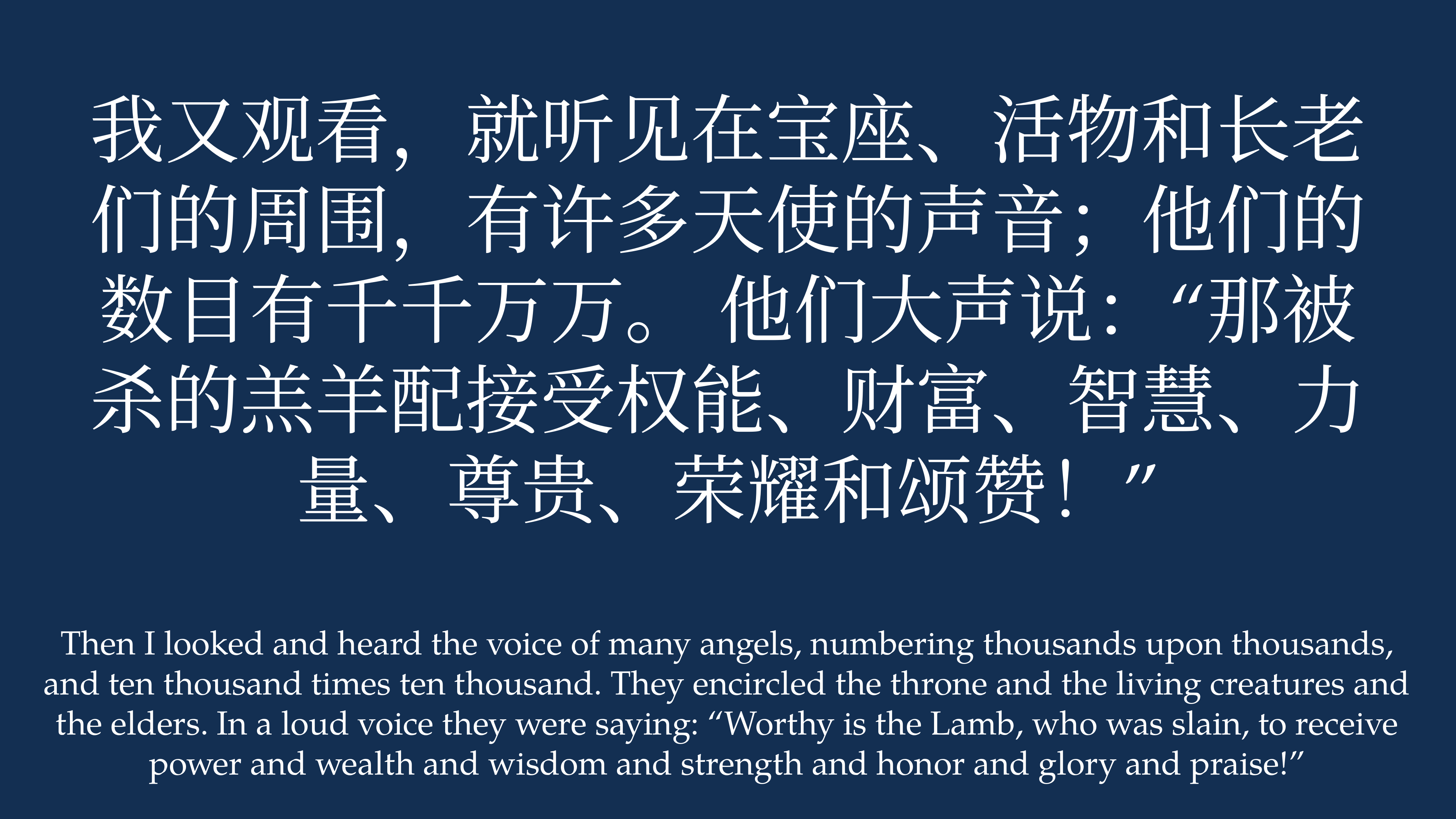

# 我又观看，就听见在宝座、活物和长老们的周围，有许多天使的声音；他们的数目有千千万万。 他们大声说：“那被杀的羔羊配接受权能、财富、智慧、力量、尊贵、荣耀和颂赞！”
Then I looked and heard the voice of many angels, numbering thousands upon thousands, and ten thousand times ten thousand. They encircled the throne and the living creatures and the elders. In a loud voice they were saying: “Worthy is the Lamb, who was slain, to receive power and wealth and wisdom and strength and honor and glory and praise!”